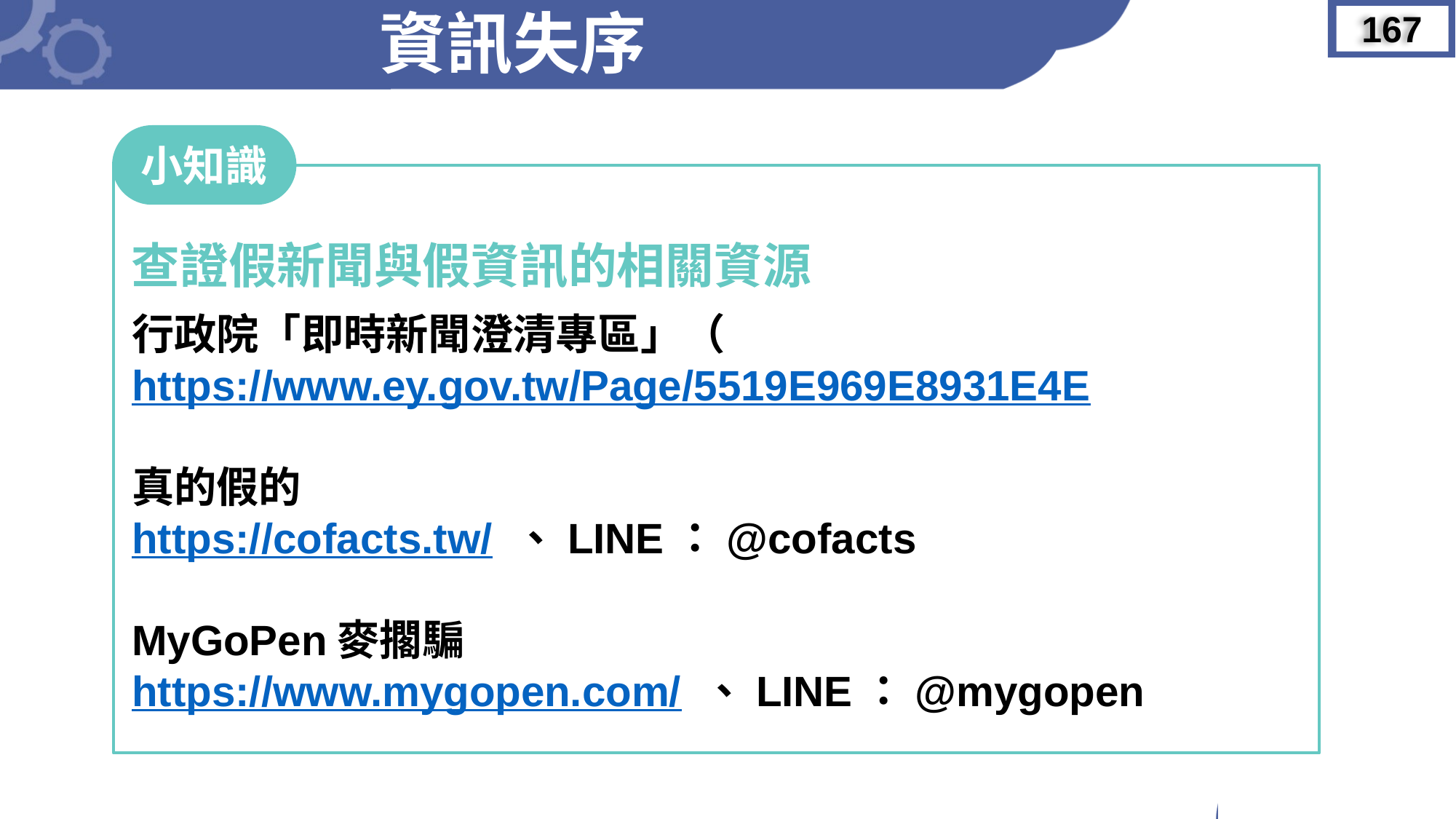

資訊失序
167
小知識

查證假新聞與假資訊的相關資源
行政院「即時新聞澄清專區」（https://www.ey.gov.tw/Page/5519E969E8931E4E

真的假的
https://cofacts.tw/ 、LINE：@cofacts

MyGoPen麥擱騙
https://www.mygopen.com/ 、LINE：@mygopen